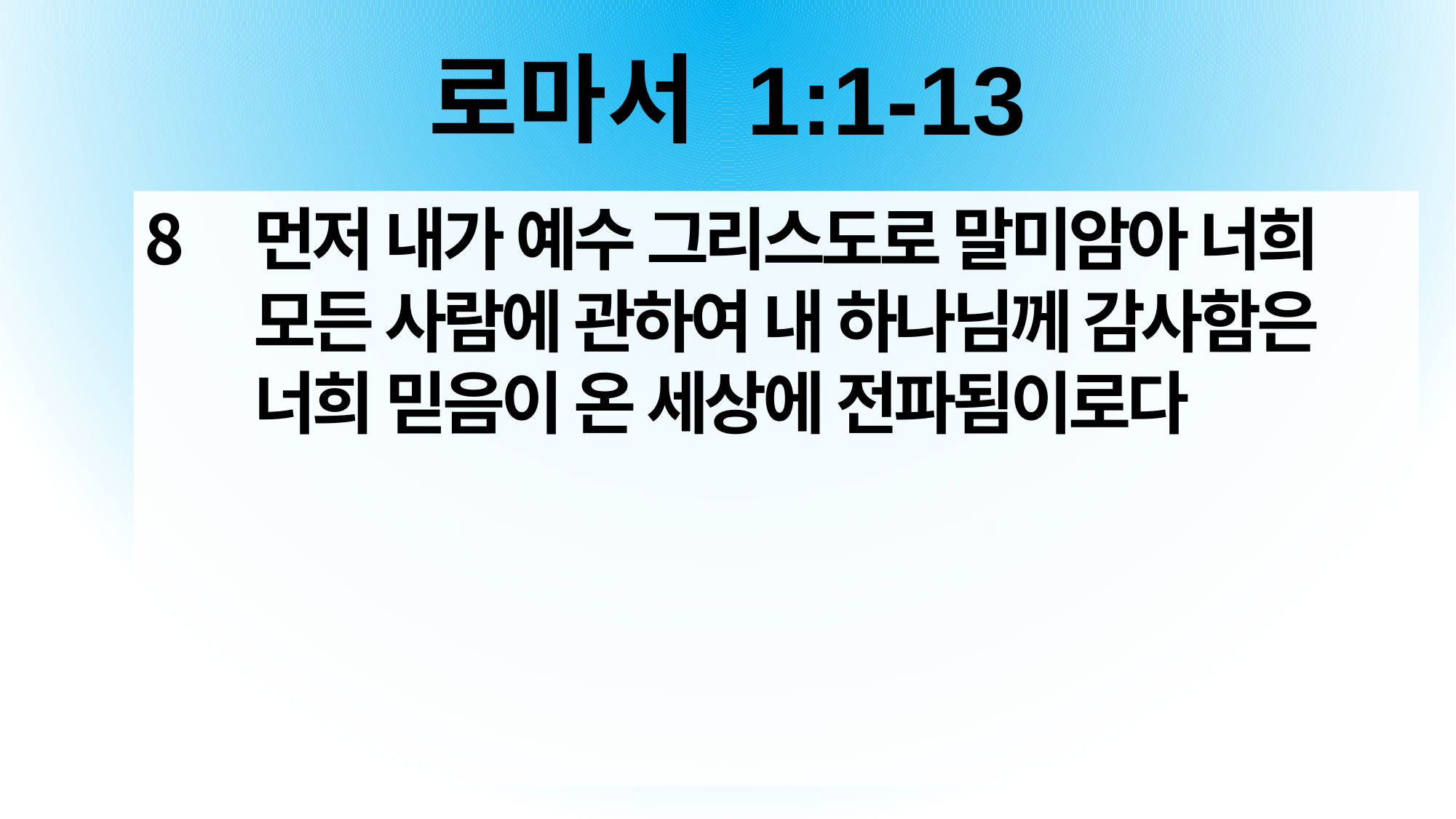

# 로마서 1:1-13
먼저 내가 예수 그리스도로 말미암아 너희 모든 사람에 관하여 내 하나님께 감사함은 너희 믿음이 온 세상에 전파됨이로다